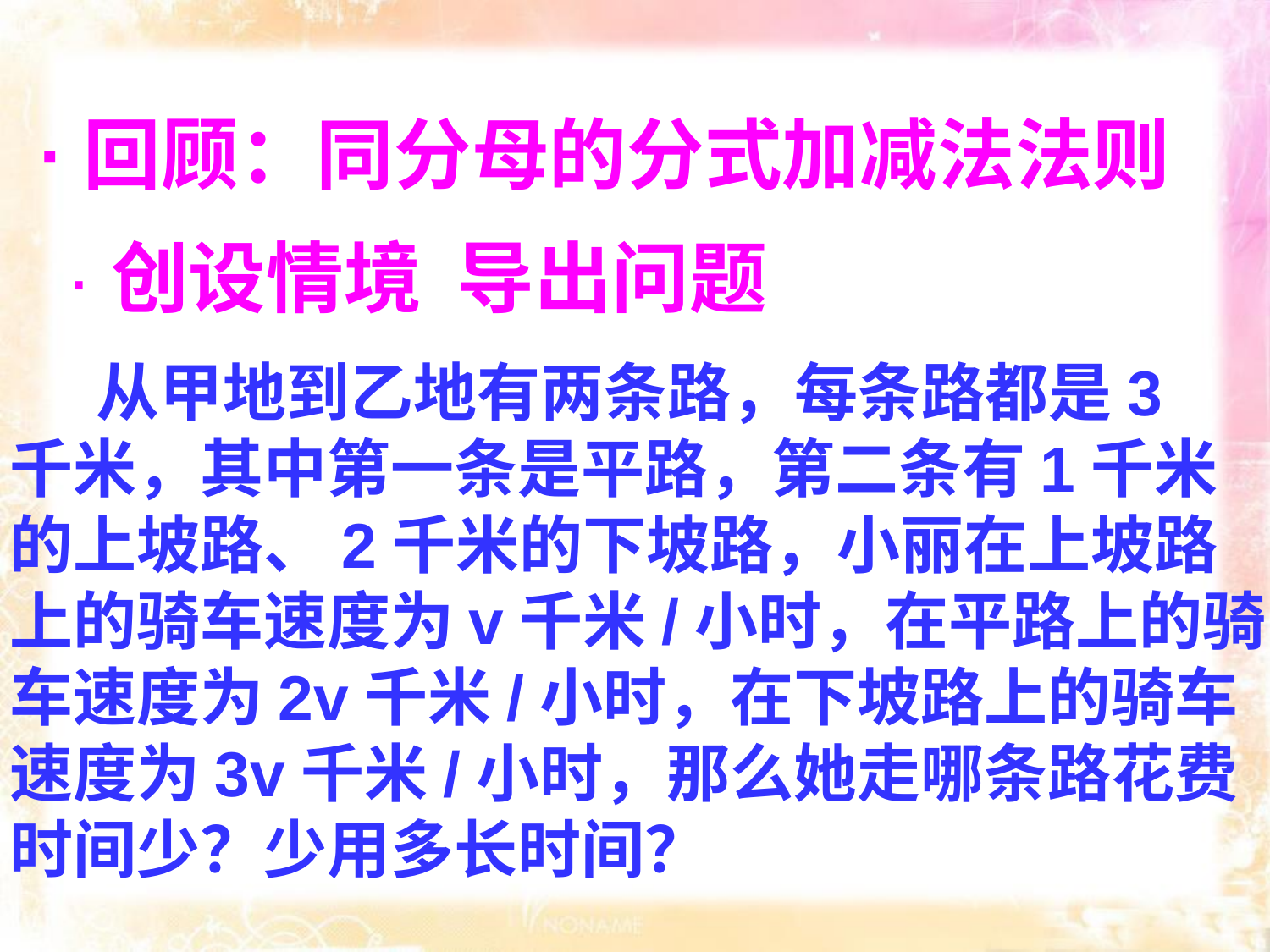

·回顾：同分母的分式加减法法则
·创设情境  导出问题
     从甲地到乙地有两条路，每条路都是3
千米，其中第一条是平路，第二条有1千米
的上坡路、2千米的下坡路，小丽在上坡路
上的骑车速度为v千米/小时，在平路上的骑
车速度为2v千米/小时，在下坡路上的骑车
速度为3v千米/小时，那么她走哪条路花费
时间少？少用多长时间？